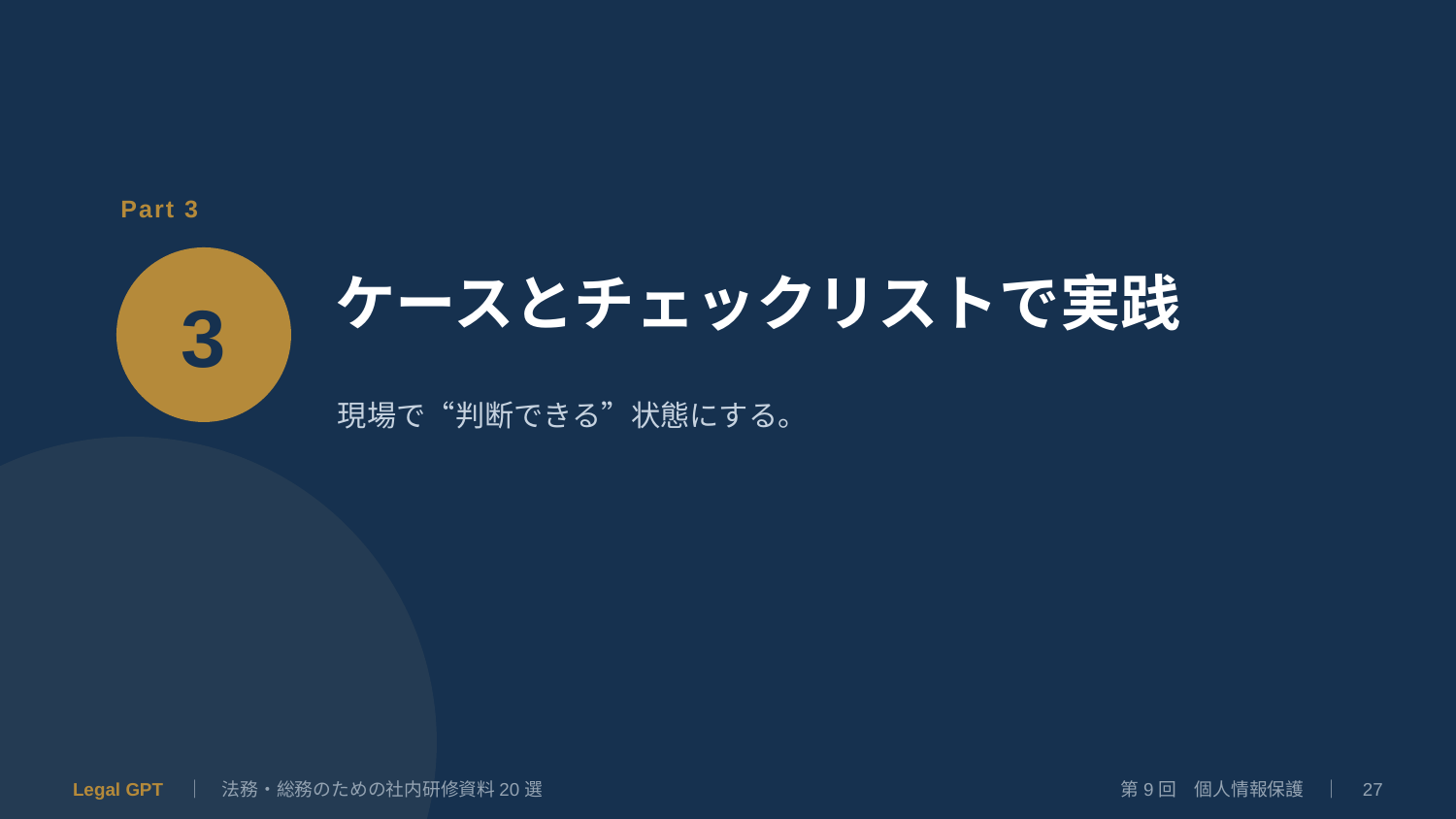

Part 3
ケースとチェックリストで実践

3
現場で“判断できる”状態にする。

Legal GPT　｜　法務・総務のための社内研修資料20選
第9回　個人情報保護　｜　27